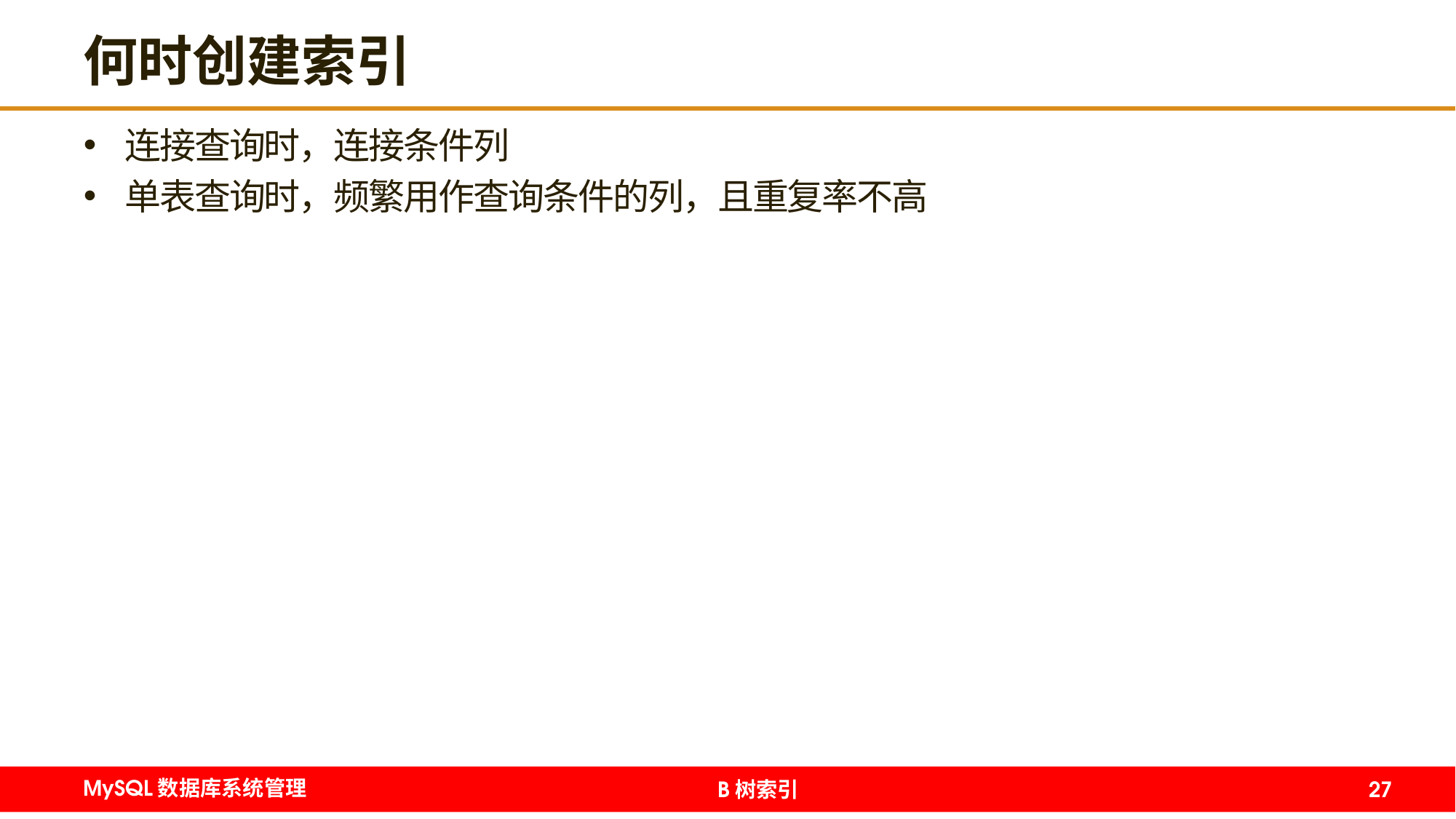

# 何时创建索引
连接查询时，连接条件列
单表查询时，频繁用作查询条件的列，且重复率不高